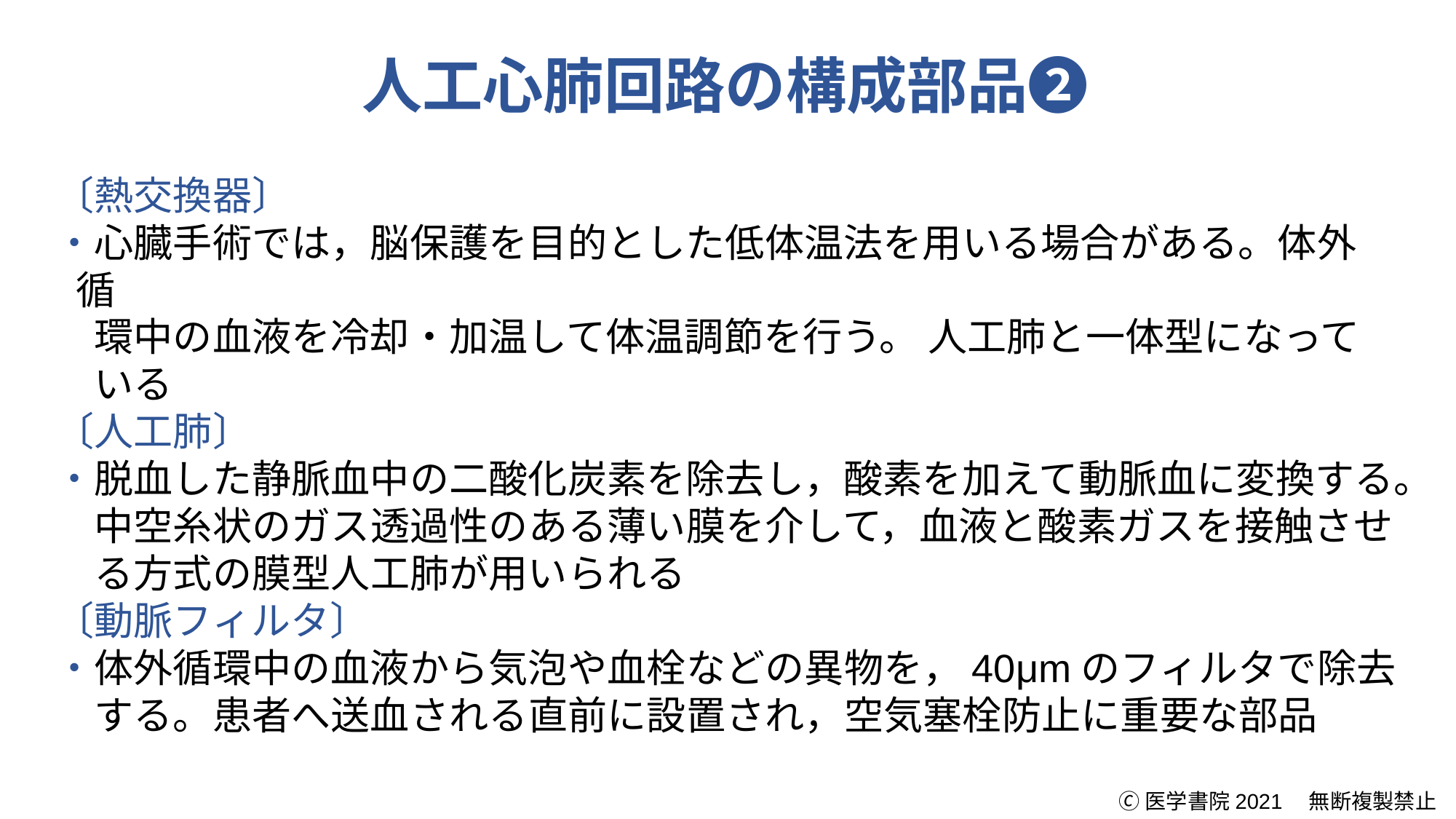

人工心肺回路の構成部品❷
〔熱交換器〕
・心臓手術では，脳保護を目的とした低体温法を用いる場合がある。体外循
　環中の血液を冷却・加温して体温調節を行う。 人工肺と一体型になって
　いる
〔人工肺〕
・脱血した静脈血中の二酸化炭素を除去し，酸素を加えて動脈血に変換する。
　中空糸状のガス透過性のある薄い膜を介して，血液と酸素ガスを接触させ
　る方式の膜型人工肺が用いられる
〔動脈フィルタ〕
・体外循環中の血液から気泡や血栓などの異物を，40μmのフィルタで除去
　する。患者へ送血される直前に設置され，空気塞栓防止に重要な部品
🄫医学書院2021　無断複製禁止